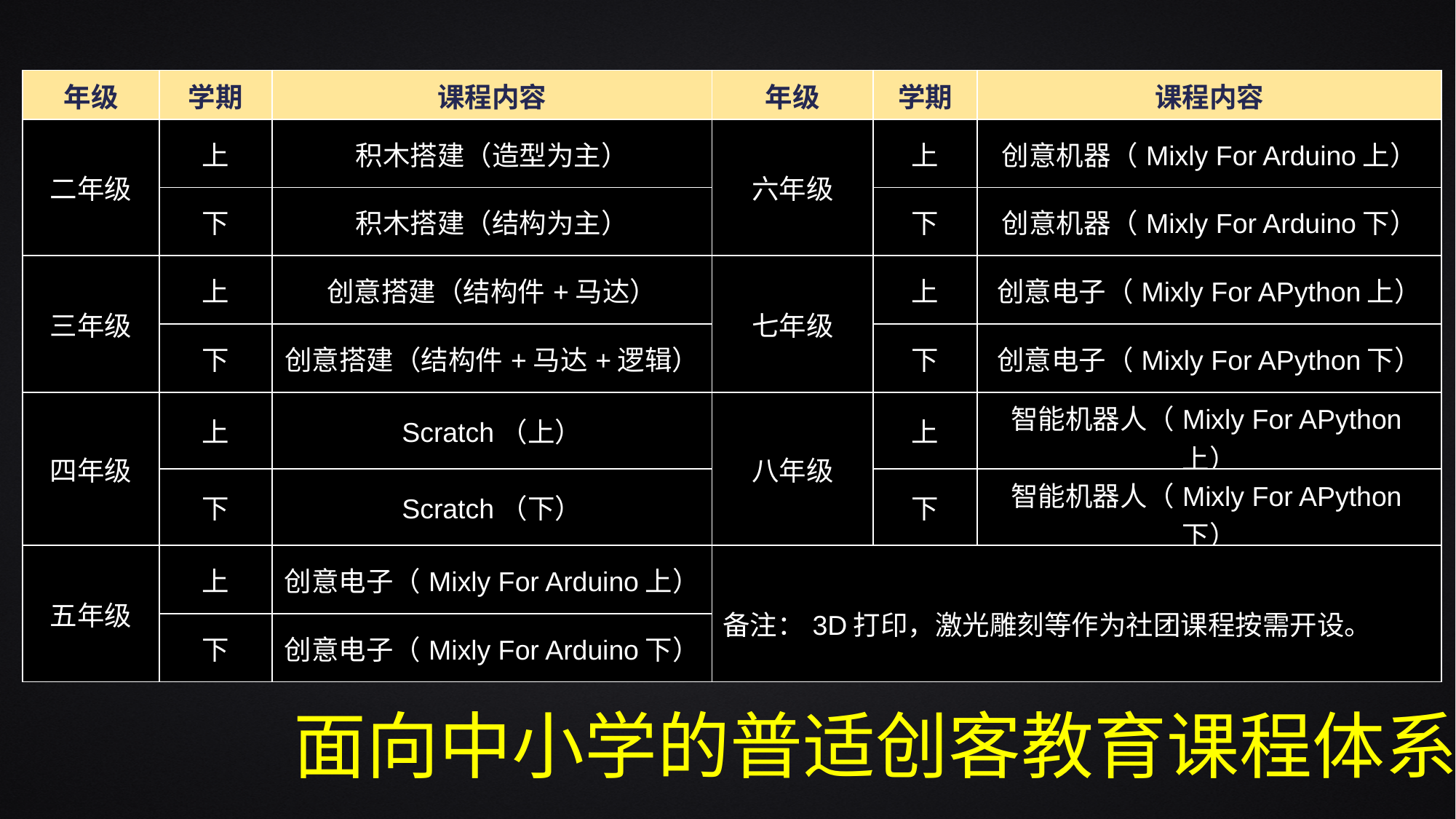

| 年级 | 学期 | 课程内容 | 年级 | 学期 | 课程内容 |
| --- | --- | --- | --- | --- | --- |
| 二年级 | 上 | 积木搭建（造型为主） | 六年级 | 上 | 创意机器（Mixly For Arduino上） |
|  | 下 | 积木搭建（结构为主） |  | 下 | 创意机器（Mixly For Arduino下） |
| 三年级 | 上 | 创意搭建（结构件+马达） | 七年级 | 上 | 创意电子（Mixly For APython上） |
|  | 下 | 创意搭建（结构件+马达+逻辑） |  | 下 | 创意电子（Mixly For APython下） |
| 四年级 | 上 | Scratch（上） | 八年级 | 上 | 智能机器人（Mixly For APython上） |
|  | 下 | Scratch（下） |  | 下 | 智能机器人（Mixly For APython下） |
| 五年级 | 上 | 创意电子（Mixly For Arduino上） | 备注：3D打印，激光雕刻等作为社团课程按需开设。 |  |  |
|  | 下 | 创意电子（Mixly For Arduino下） |  |  |  |
面向中小学的普适创客教育课程体系